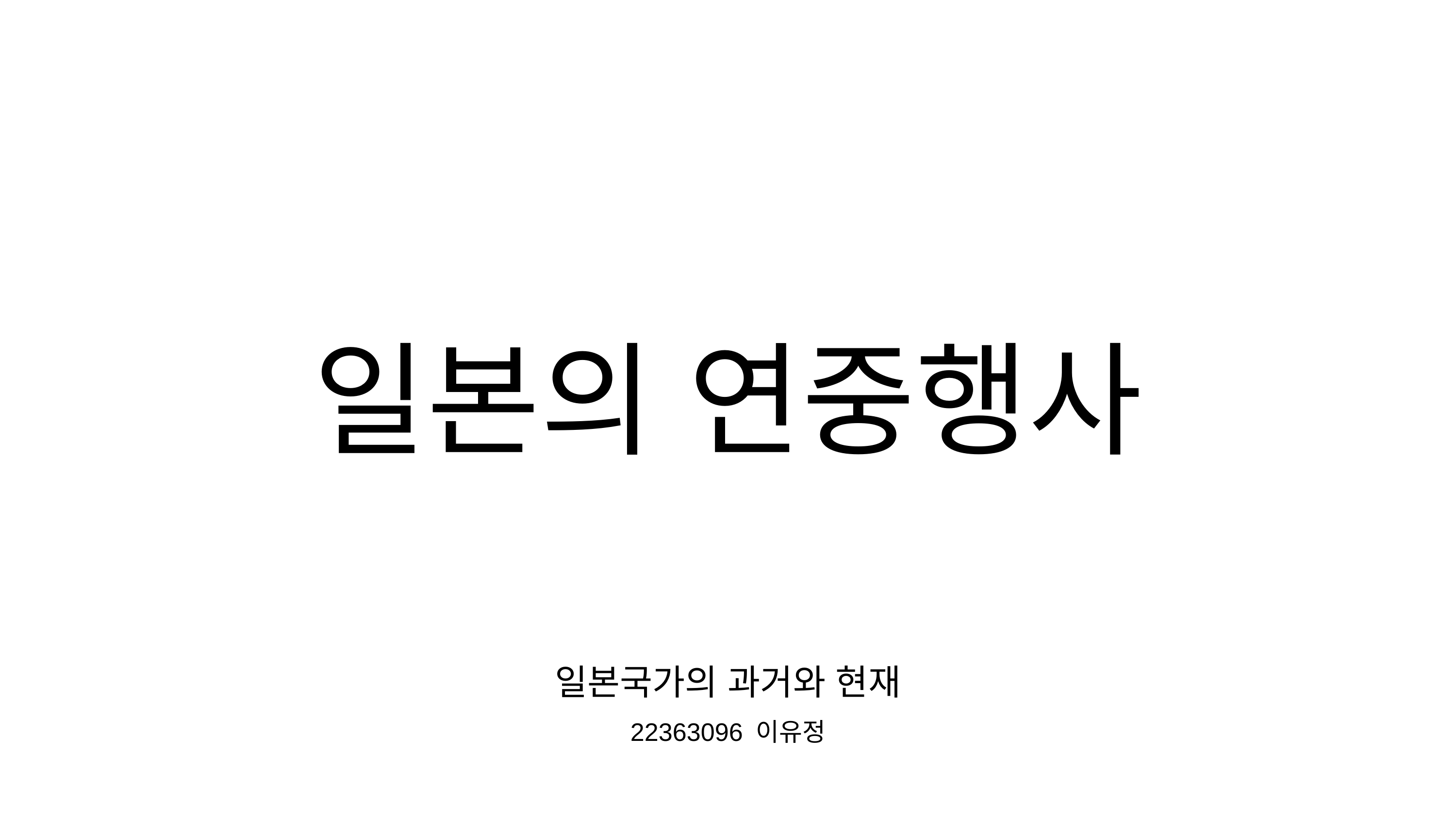

일본의 연중행사
일본국가의 과거와 현재
22363096 이유정